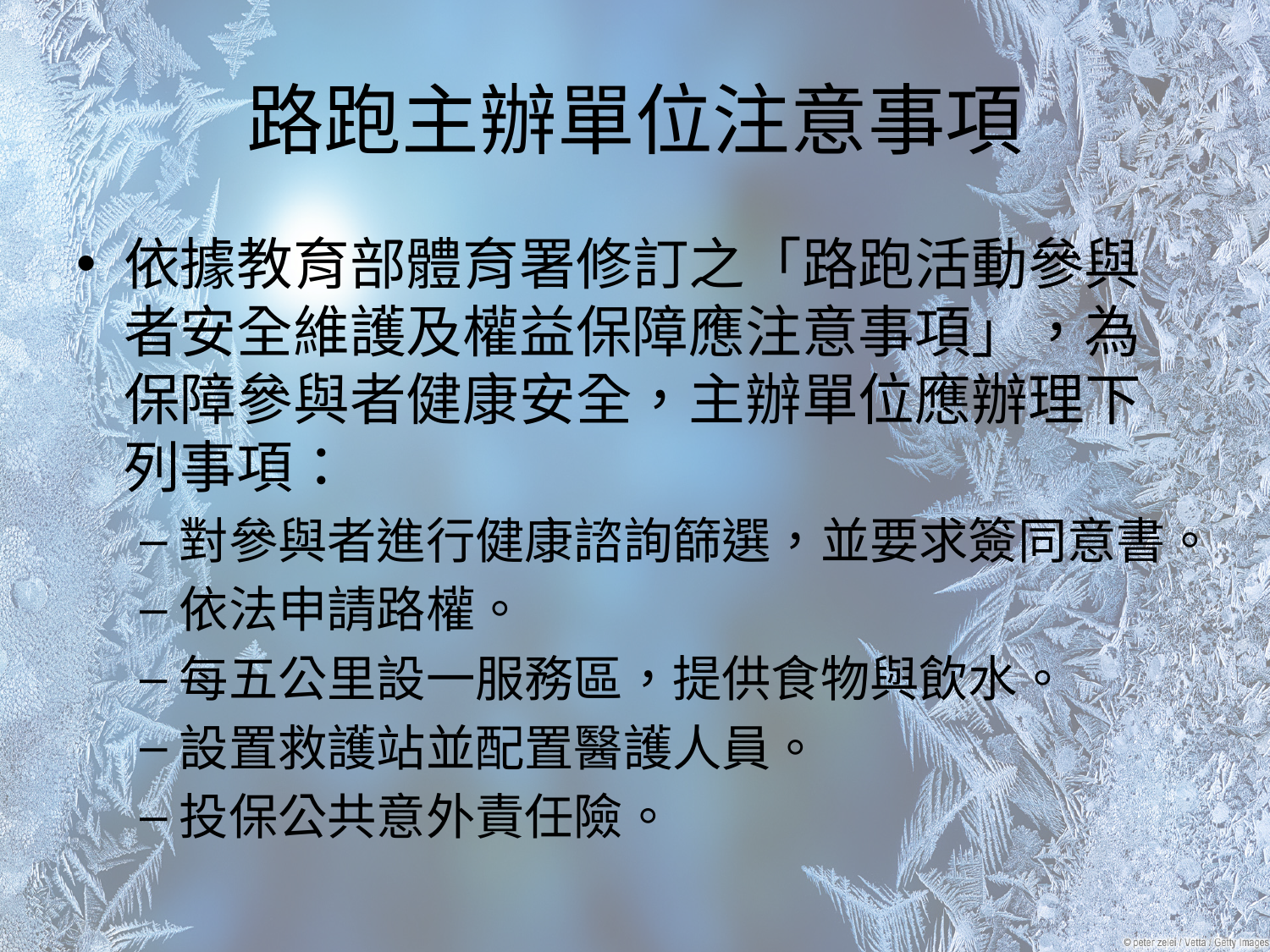

# 路跑主辦單位注意事項
依據教育部體育署修訂之「路跑活動參與者安全維護及權益保障應注意事項」，為保障參與者健康安全，主辦單位應辦理下列事項：
對參與者進行健康諮詢篩選，並要求簽同意書。
依法申請路權。
每五公里設一服務區，提供食物與飲水。
設置救護站並配置醫護人員。
投保公共意外責任險。